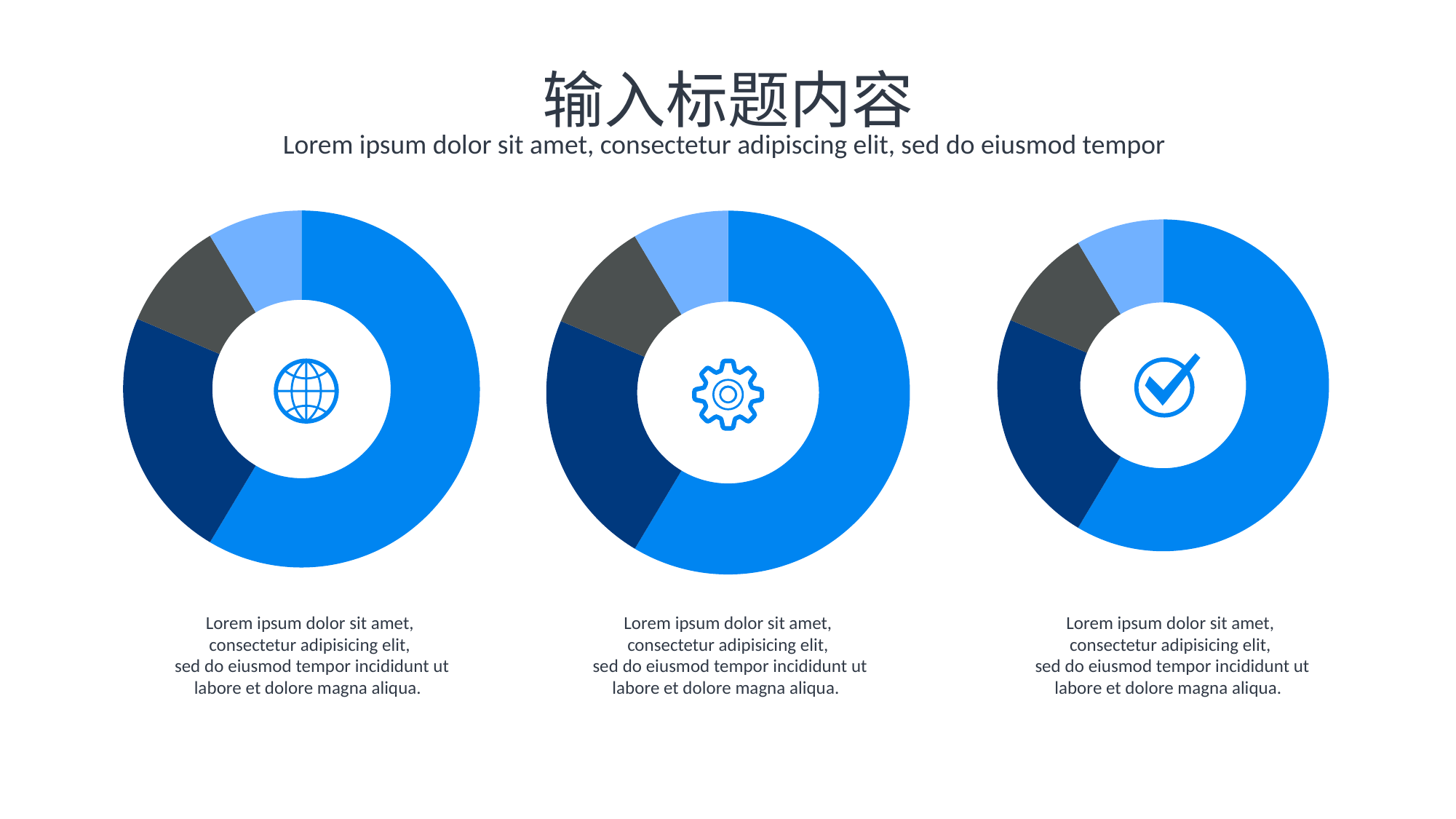

输入标题内容
Lorem ipsum dolor sit amet, consectetur adipiscing elit, sed do eiusmod tempor

### Chart

| Category | Продажи |
|---|---|
| Кв. 1 | 8.2 |
| Кв. 2 | 3.2 |
| Кв. 3 | 1.4 |
| Кв. 4 | 1.2 |

### Chart

| Category | Продажи |
|---|---|
| Кв. 1 | 8.2 |
| Кв. 2 | 3.2 |
| Кв. 3 | 1.4 |
| Кв. 4 | 1.2 |

### Chart

| Category | Продажи |
|---|---|
| Кв. 1 | 8.2 |
| Кв. 2 | 3.2 |
| Кв. 3 | 1.4 |
| Кв. 4 | 1.2 |

Lorem ipsum dolor sit amet, consectetur adipisicing elit,
 sed do eiusmod tempor incididunt ut labore et dolore magna aliqua.
Lorem ipsum dolor sit amet, consectetur adipisicing elit,
 sed do eiusmod tempor incididunt ut labore et dolore magna aliqua.
Lorem ipsum dolor sit amet, consectetur adipisicing elit,
 sed do eiusmod tempor incididunt ut labore et dolore magna aliqua.